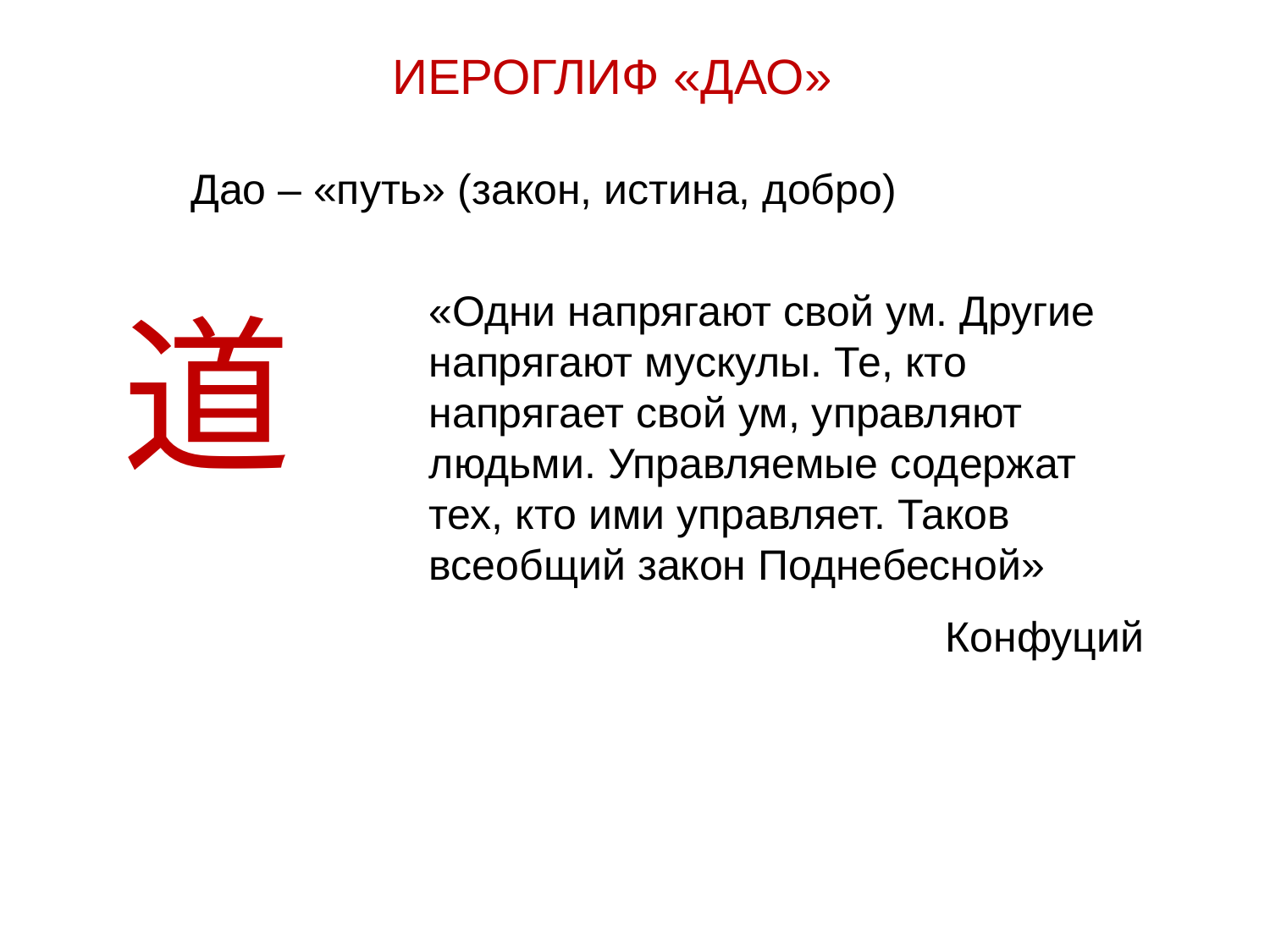

ИЕРОГЛИФ «ДАО»
Дао – «путь» (закон, истина, добро)
«Одни напрягают свой ум. Другие напрягают мускулы. Те, кто напрягает свой ум, управляют людьми. Управляемые содержат тех, кто ими управляет. Таков всеобщий закон Поднебесной»
Конфуций

 道
16